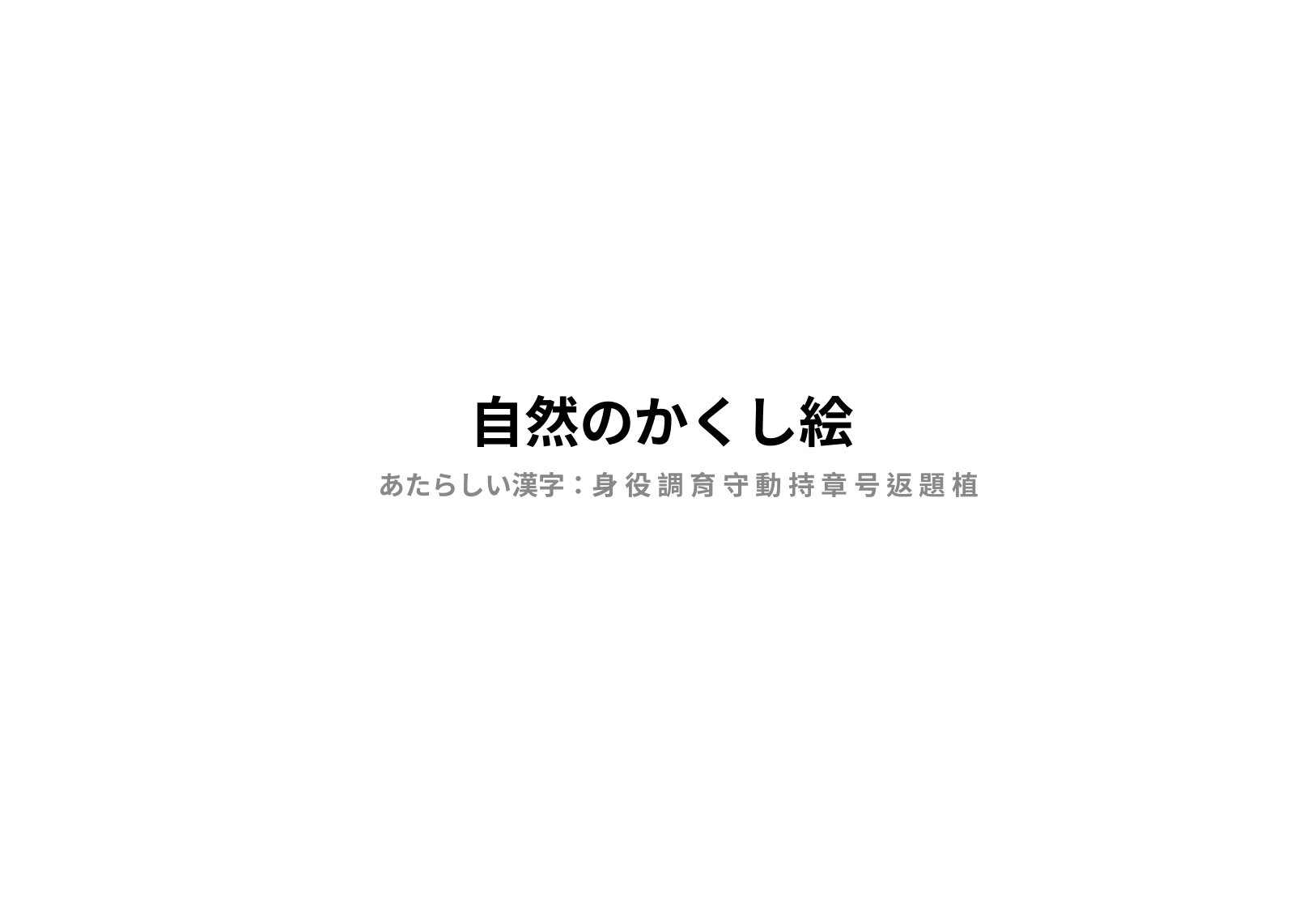

# 自然のかくし絵
あたらしい漢字：身 役 調 育 守 動 持 章 号 返 題 植